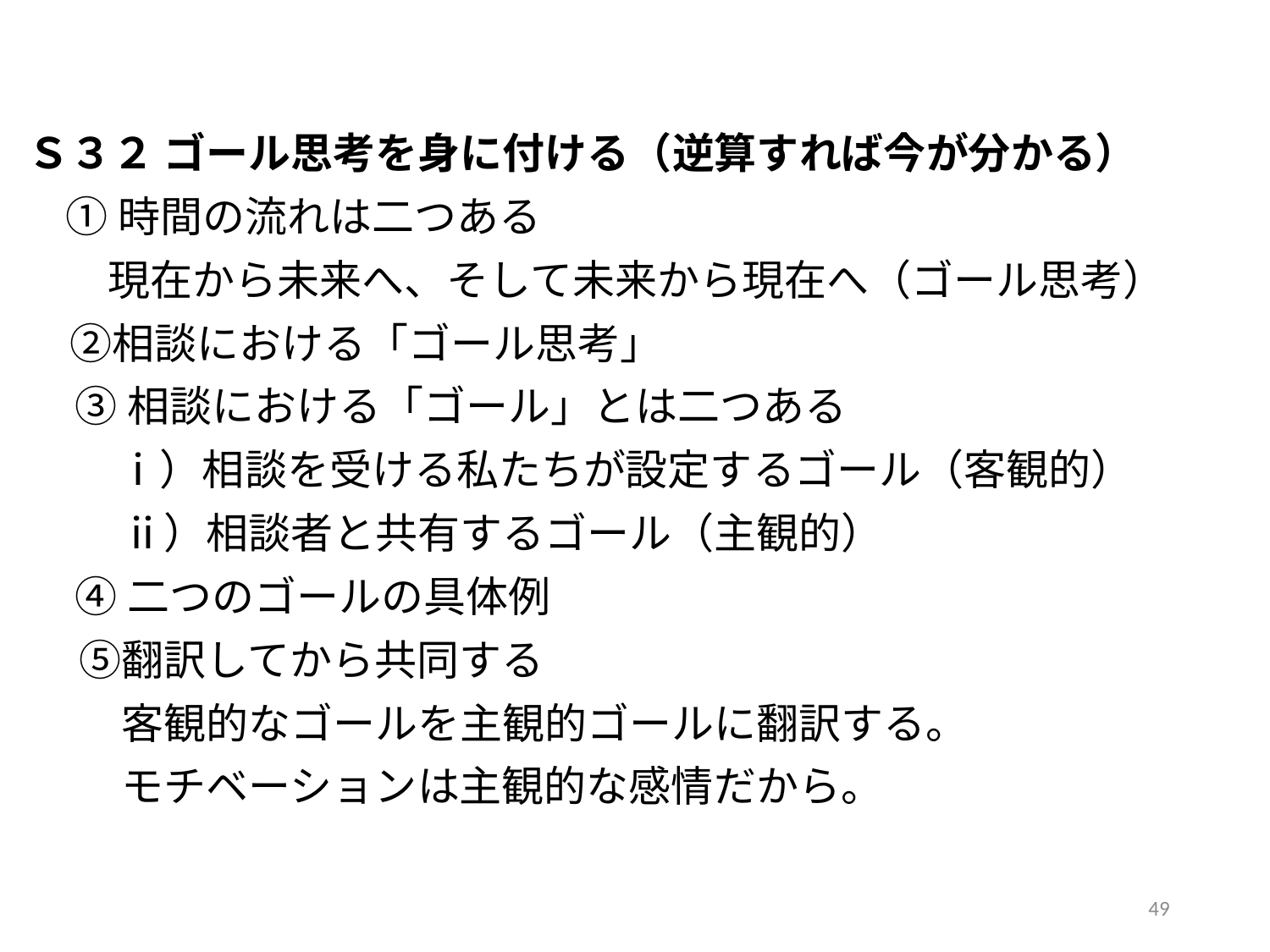

Ｓ３２ ゴール思考を身に付ける（逆算すれば今が分かる）
    ①時間の流れは二つある
　    現在から未来へ、そして未来から現在へ（ゴール思考）
　②相談における「ゴール思考」
     ③相談における「ゴール」とは二つある
　     ⅰ）相談を受ける私たちが設定するゴール（客観的）
　　 ⅱ）相談者と共有するゴール（主観的）
     ④二つのゴールの具体例
　 ⑤翻訳してから共同する
　　 客観的なゴールを主観的ゴールに翻訳する。
　　 モチベーションは主観的な感情だから。

49